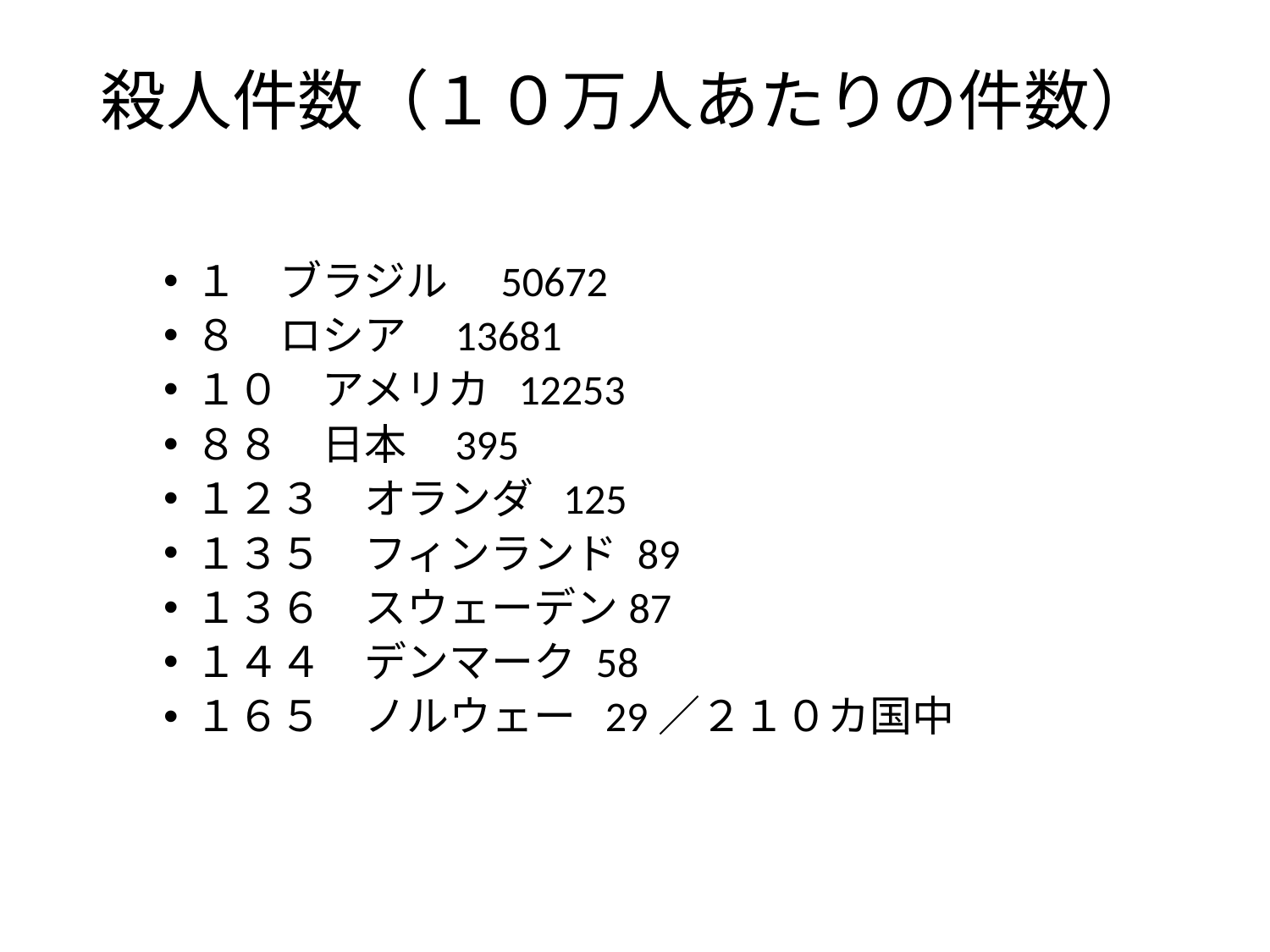

# 殺人件数（１０万人あたりの件数）
１　ブラジル　50672
８　ロシア    13681
１０　アメリカ  12253
８８　日本    395
１２３　オランダ  125
１３５　フィンランド 89
１３６　スウェーデン87
１４４　デンマーク 58
１６５　ノルウェー  29／２１０カ国中